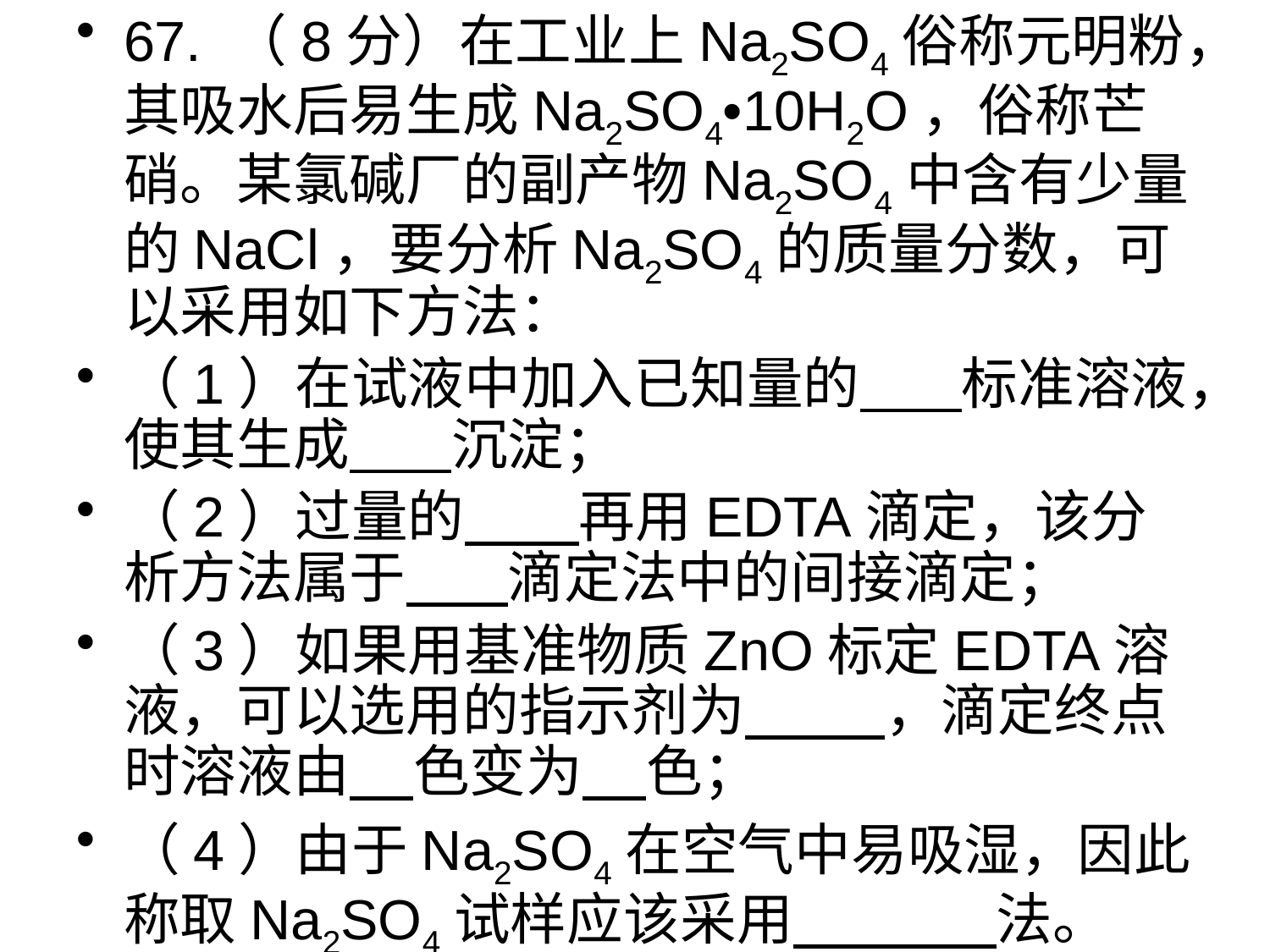

67. （8分）在工业上Na2SO4俗称元明粉，其吸水后易生成Na2SO4•10H2O，俗称芒硝。某氯碱厂的副产物Na2SO4中含有少量的NaCl，要分析Na2SO4的质量分数，可以采用如下方法：
（1）在试液中加入已知量的        标准溶液，使其生成        沉淀；
（2）过量的         再用EDTA滴定，该分析方法属于        滴定法中的间接滴定；
（3）如果用基准物质ZnO标定EDTA溶液，可以选用的指示剂为           ，滴定终点时溶液由     色变为     色；
（4）由于Na2SO4在空气中易吸湿，因此称取Na2SO4试样应该采用                法。